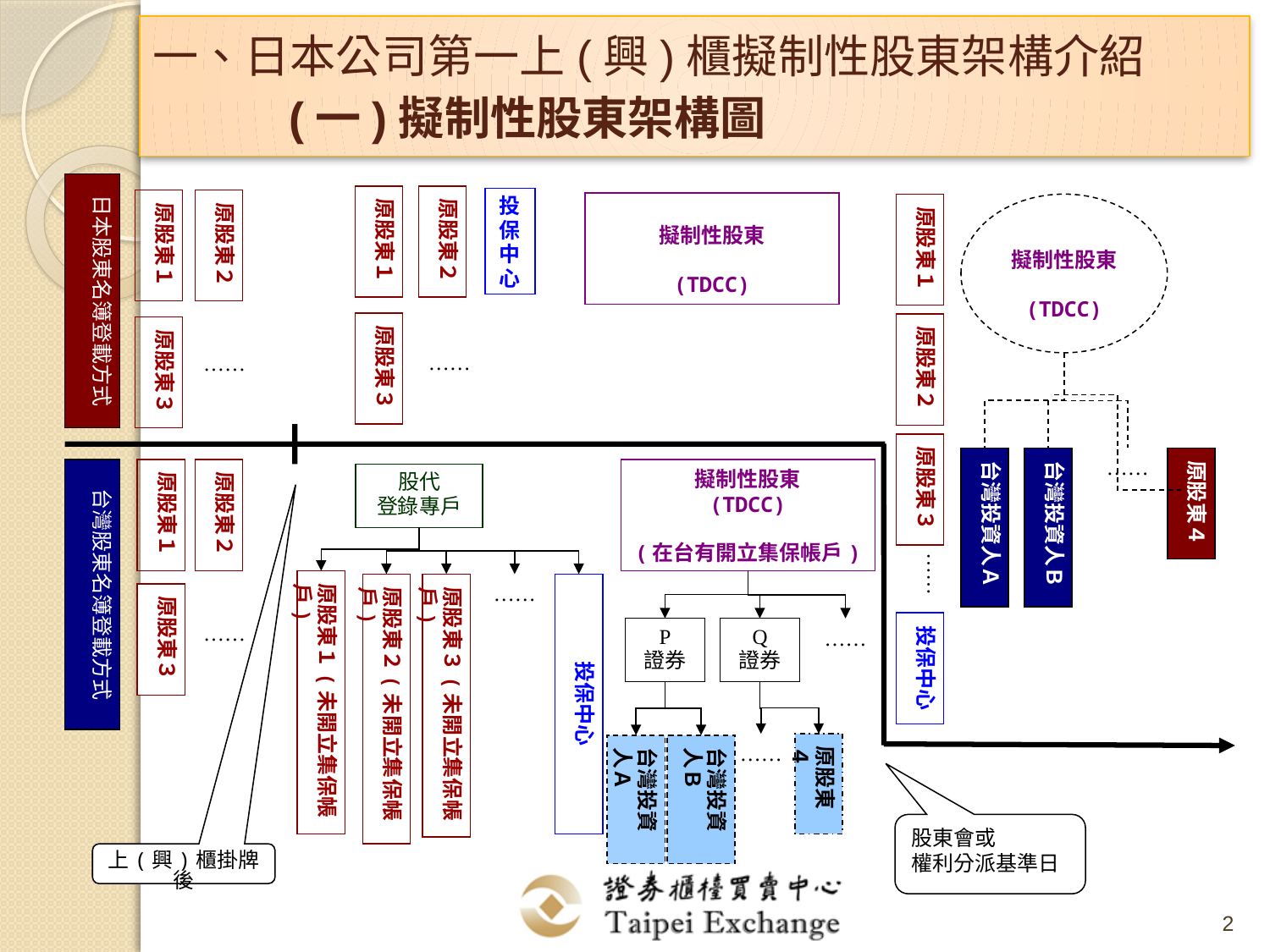

一、日本公司第一上(興)櫃擬制性股東架構介紹
      (一)擬制性股東架構圖

日本股東名簿登載方式
原股東１
原股東２
投保中心
原股東１
原股東２
擬制性股東
(TDCC)
原股東１
擬制性股東
(TDCC)
原股東３
原股東２
原股東３
……

……

原股東３

台灣投資人Ａ
台灣投資人Ｂ
……

原股東４
台灣股東名簿登載方式
原股東１
原股東２
擬制性股東
(TDCC)
(在台有開立集保帳戶)
股代
登錄專戶
……
原股東１(未開立集保帳戶)
原股東２(未開立集保帳戶)
原股東３(未開立集保帳戶)
……

投保中心
原股東３
投保中心
……

P
證券
Q
證券
……

……

原股東４
台灣投資人Ａ
台灣投資人Ｂ

股東會或
權利分派基準日
上(興)櫃掛牌後
2